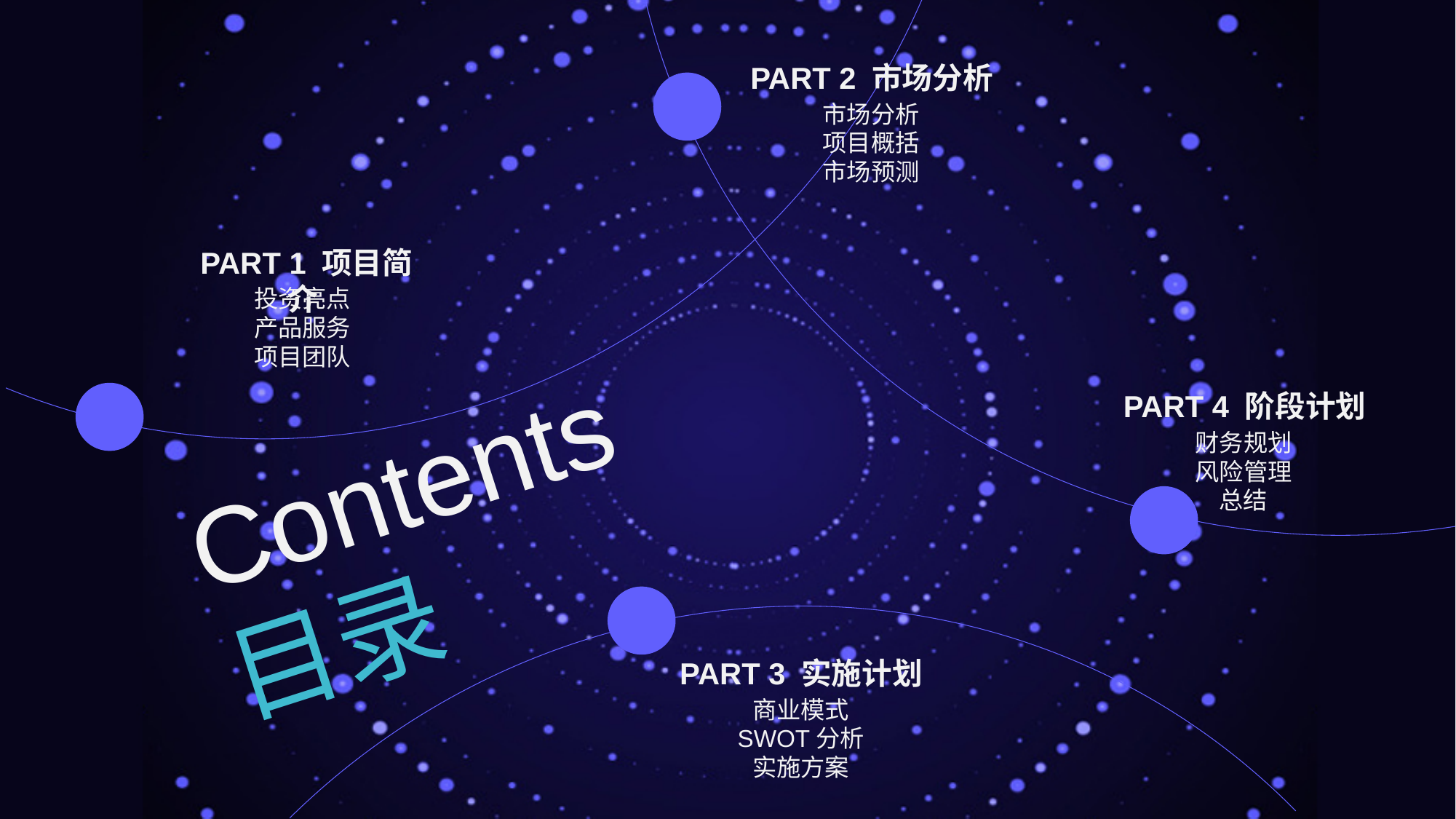

PART 2 市场分析
市场分析
项目概括
市场预测

 PART 1 项目简介
投资亮点
产品服务
项目团队
PART 4 阶段计划
财务规划
风险管理
总结

Contents
目录

PART 3 实施计划
商业模式
SWOT分析
实施方案